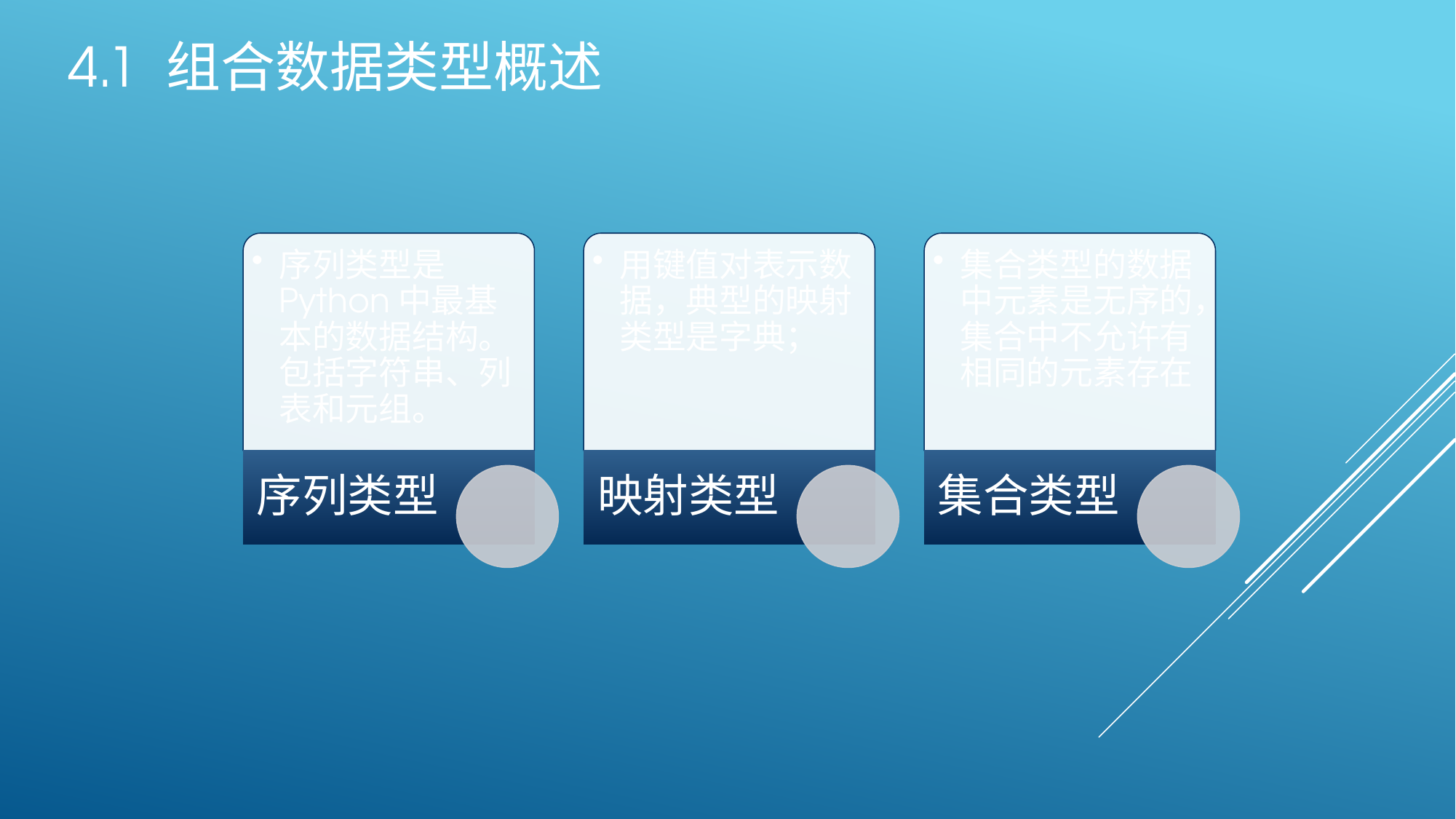

# 4.1 组合数据类型概述
序列类型是Python中最基本的数据结构。包括字符串、列表和元组。
序列类型
用键值对表示数据，典型的映射类型是字典；
映射类型
集合类型的数据中元素是无序的，集合中不允许有相同的元素存在
集合类型